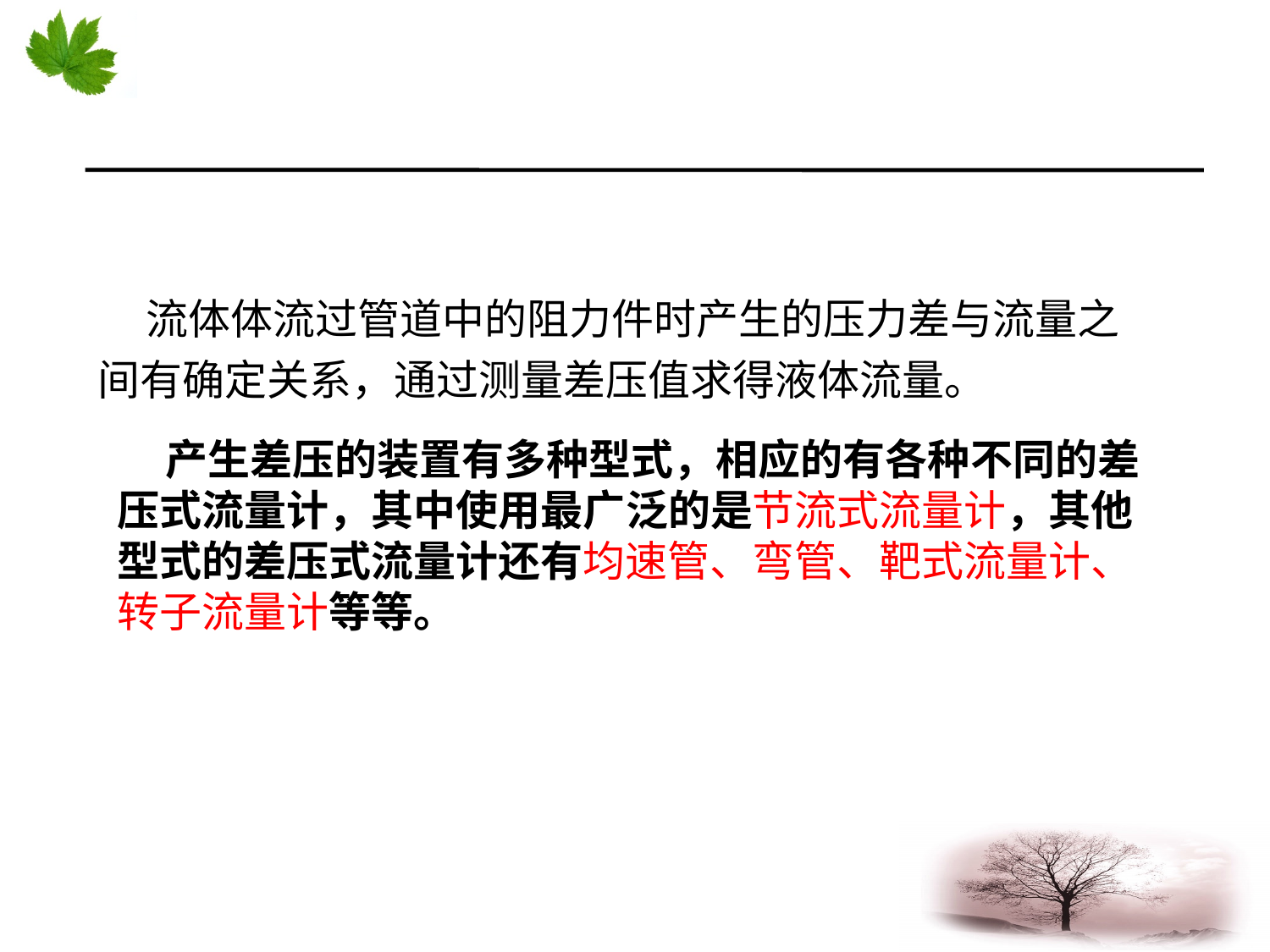

流体体流过管道中的阻力件时产生的压力差与流量之间有确定关系，通过测量差压值求得液体流量。
    产生差压的装置有多种型式，相应的有各种不同的差压式流量计，其中使用最广泛的是节流式流量计，其他型式的差压式流量计还有均速管、弯管、靶式流量计、转子流量计等等。